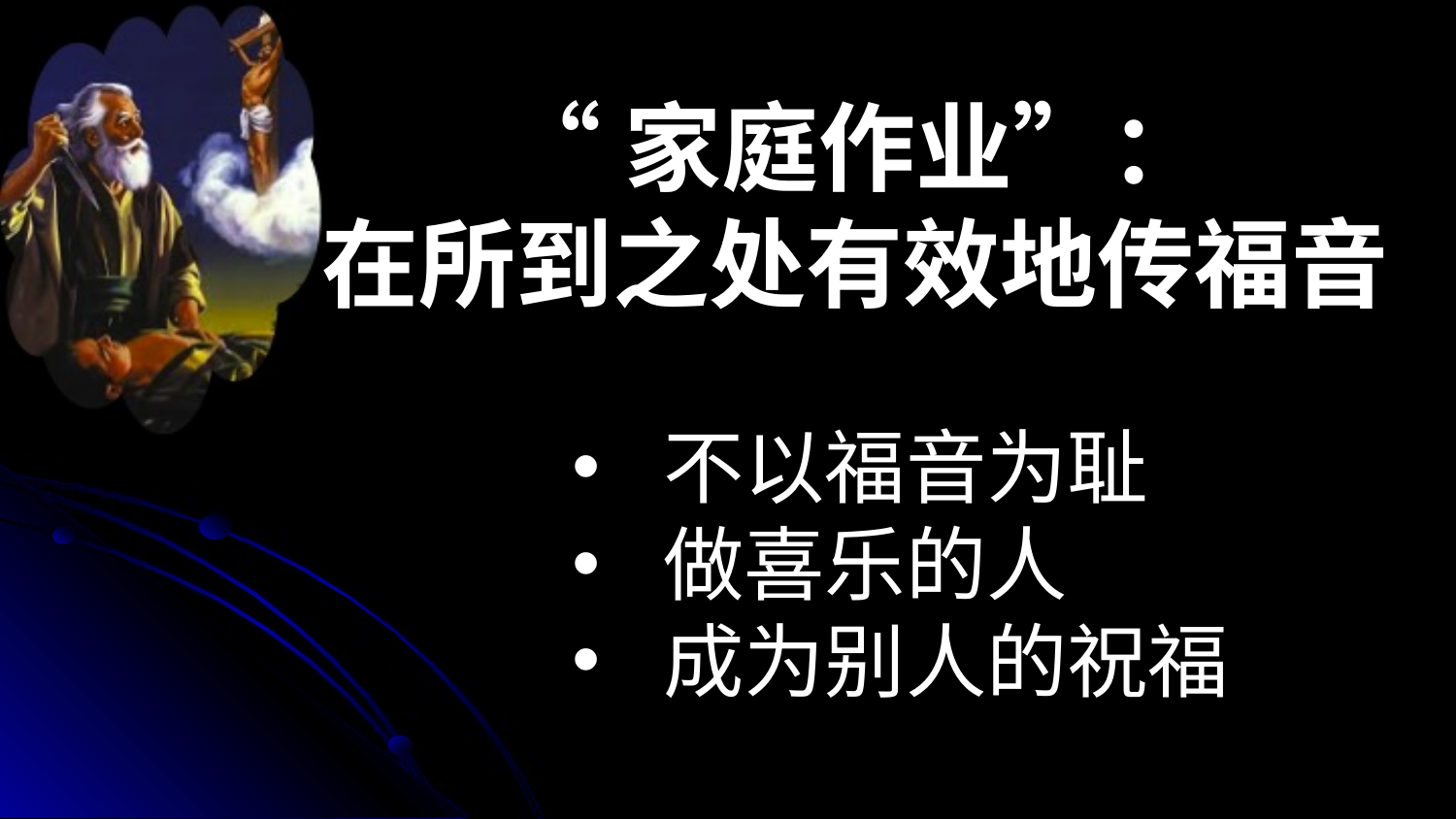

“家庭作业”：
在所到之处有效地传福音

不以福音为耻
做喜乐的人
成为别人的祝福